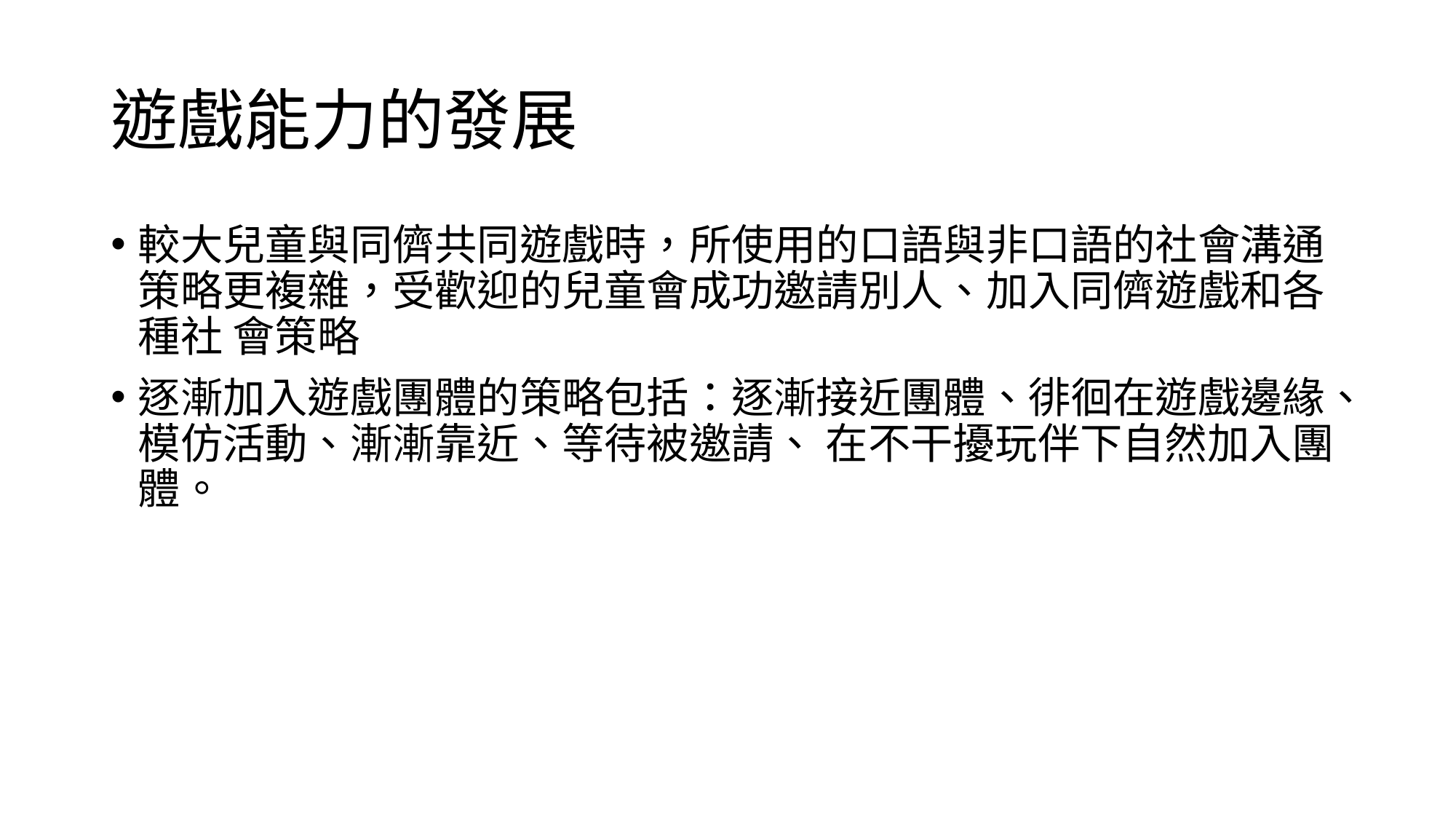

# 遊戲能力的發展
較大兒童與同儕共同遊戲時，所使用的口語與非口語的社會溝通 策略更複雜，受歡迎的兒童會成功邀請別人、加入同儕遊戲和各種社 會策略
逐漸加入遊戲團體的策略包括：逐漸接近團體、徘徊在遊戲邊緣、模仿活動、漸漸靠近、等待被邀請、 在不干擾玩伴下自然加入團體。